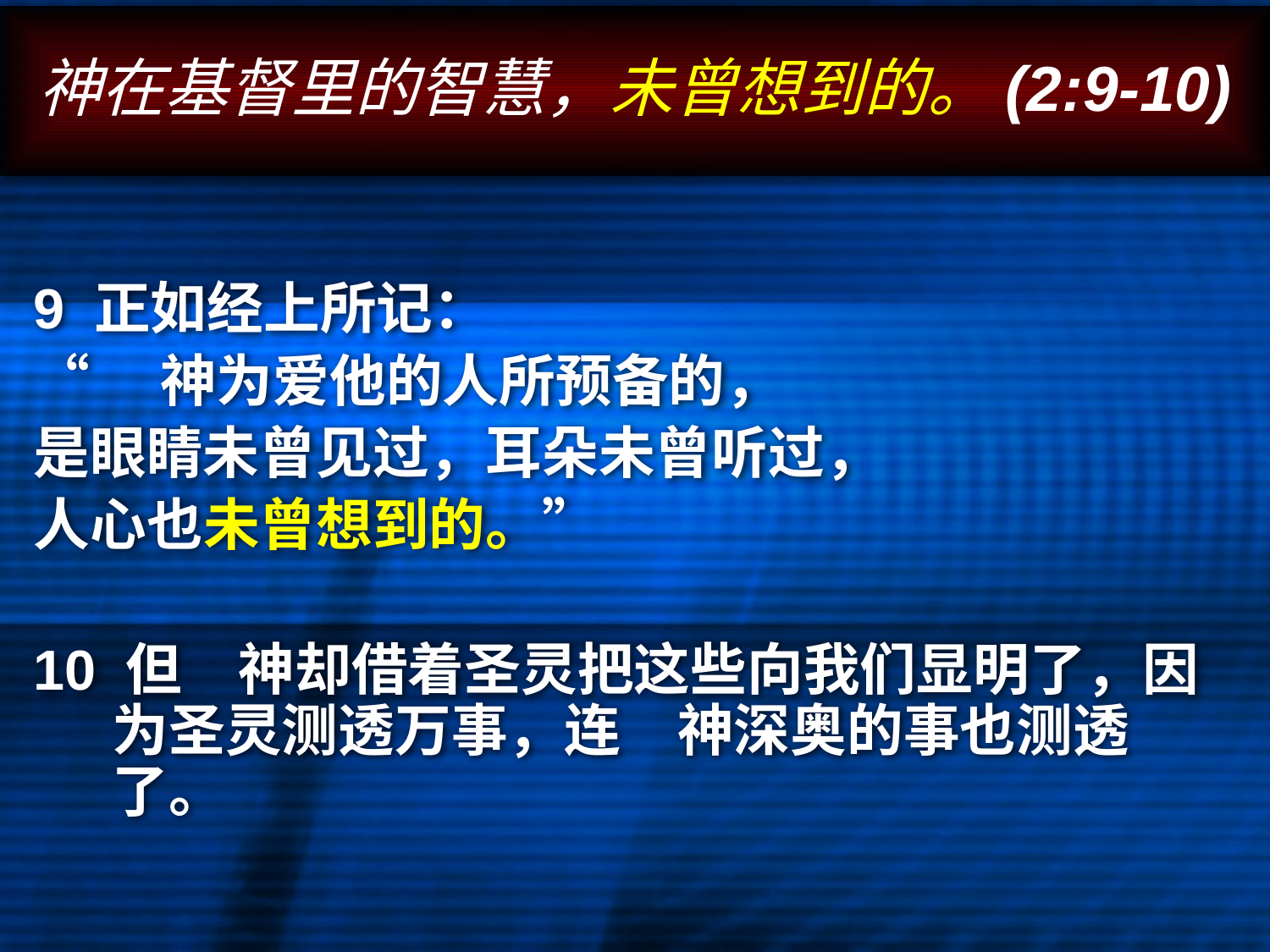

# 神在基督里的智慧，未曾想到的。(2:9-10)
9 正如经上所记：
“　神为爱他的人所预备的，
是眼睛未曾见过，耳朵未曾听过，
人心也未曾想到的。”

10 但　神却借着圣灵把这些向我们显明了，因为圣灵测透万事，连　神深奥的事也测透了。